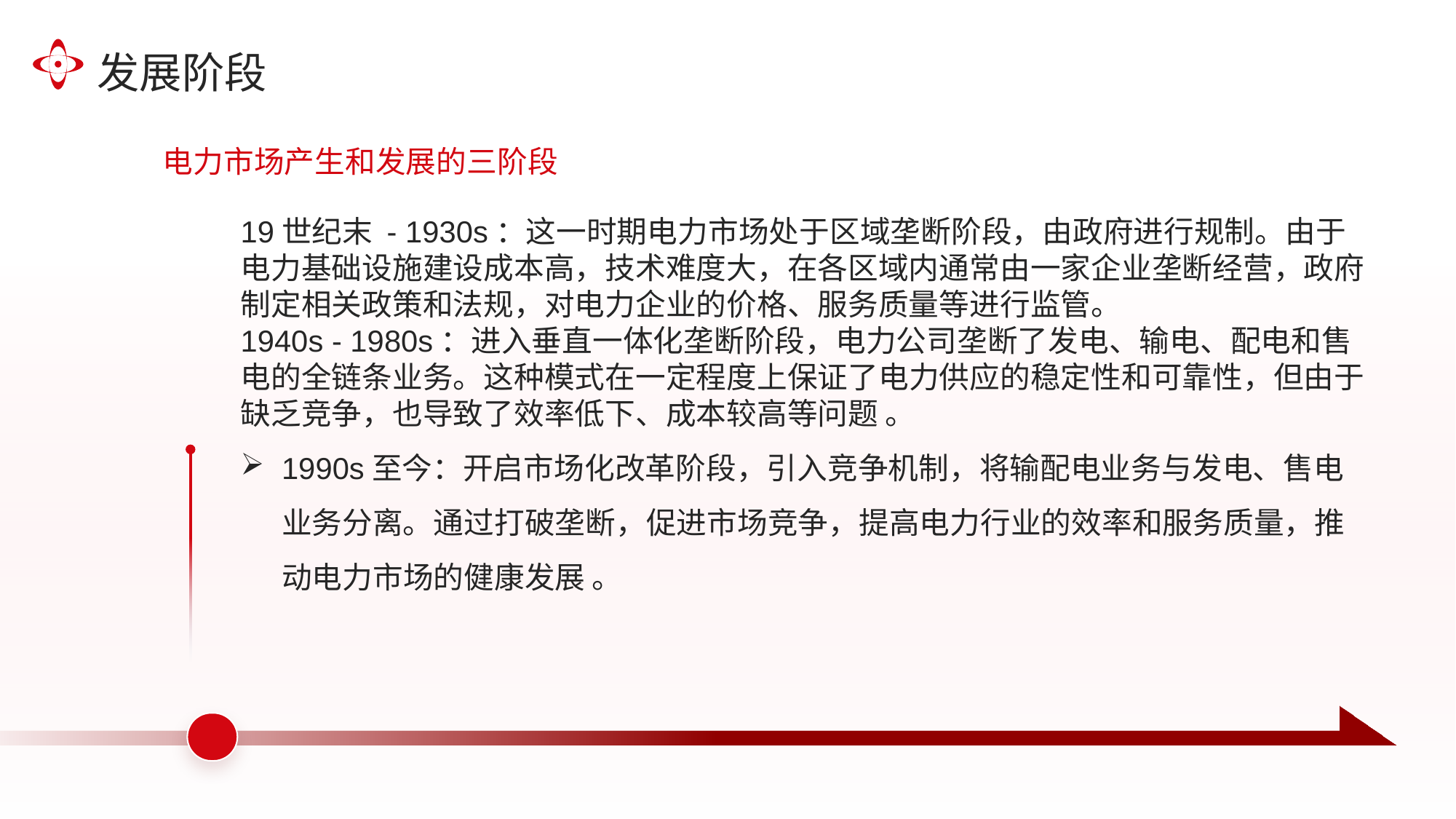

发展阶段

电力市场产生和发展的三阶段
19世纪末 - 1930s：这一时期电力市场处于区域垄断阶段，由政府进行规制。由于电力基础设施建设成本高，技术难度大，在各区域内通常由一家企业垄断经营，政府制定相关政策和法规，对电力企业的价格、服务质量等进行监管。
1940s - 1980s：进入垂直一体化垄断阶段，电力公司垄断了发电、输电、配电和售电的全链条业务。这种模式在一定程度上保证了电力供应的稳定性和可靠性，但由于缺乏竞争，也导致了效率低下、成本较高等问题 。
1990s至今：开启市场化改革阶段，引入竞争机制，将输配电业务与发电、售电业务分离。通过打破垄断，促进市场竞争，提高电力行业的效率和服务质量，推动电力市场的健康发展 。